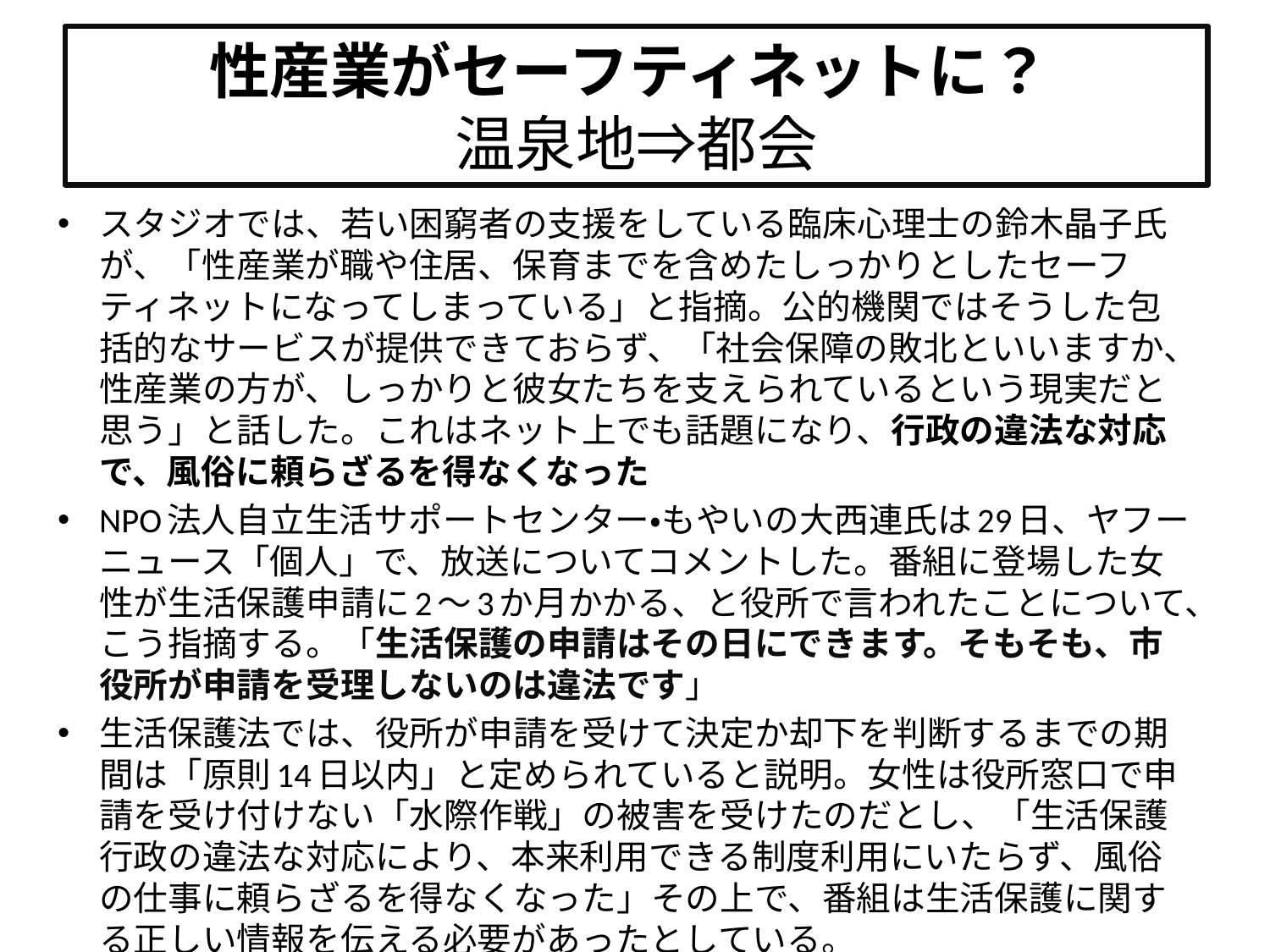

性産業がセーフティネットに？
温泉地⇒都会
スタジオでは、若い困窮者の支援をしている臨床心理士の鈴木晶子氏が、「性産業が職や住居、保育までを含めたしっかりとしたセーフティネットになってしまっている」と指摘。公的機関ではそうした包括的なサービスが提供できておらず、「社会保障の敗北といいますか、性産業の方が、しっかりと彼女たちを支えられているという現実だと思う」と話した。これはネット上でも話題になり、行政の違法な対応で、風俗に頼らざるを得なくなった
NPO法人自立生活サポートセンター・もやいの大西連氏は29日、ヤフーニュース「個人」で、放送についてコメントした。番組に登場した女性が生活保護申請に2～3か月かかる、と役所で言われたことについて、こう指摘する。「生活保護の申請はその日にできます。そもそも、市役所が申請を受理しないのは違法です」
生活保護法では、役所が申請を受けて決定か却下を判断するまでの期間は「原則14日以内」と定められていると説明。女性は役所窓口で申請を受け付けない「水際作戦」の被害を受けたのだとし、「生活保護行政の違法な対応により、本来利用できる制度利用にいたらず、風俗の仕事に頼らざるを得なくなった」その上で、番組は生活保護に関する正しい情報を伝える必要があったとしている。